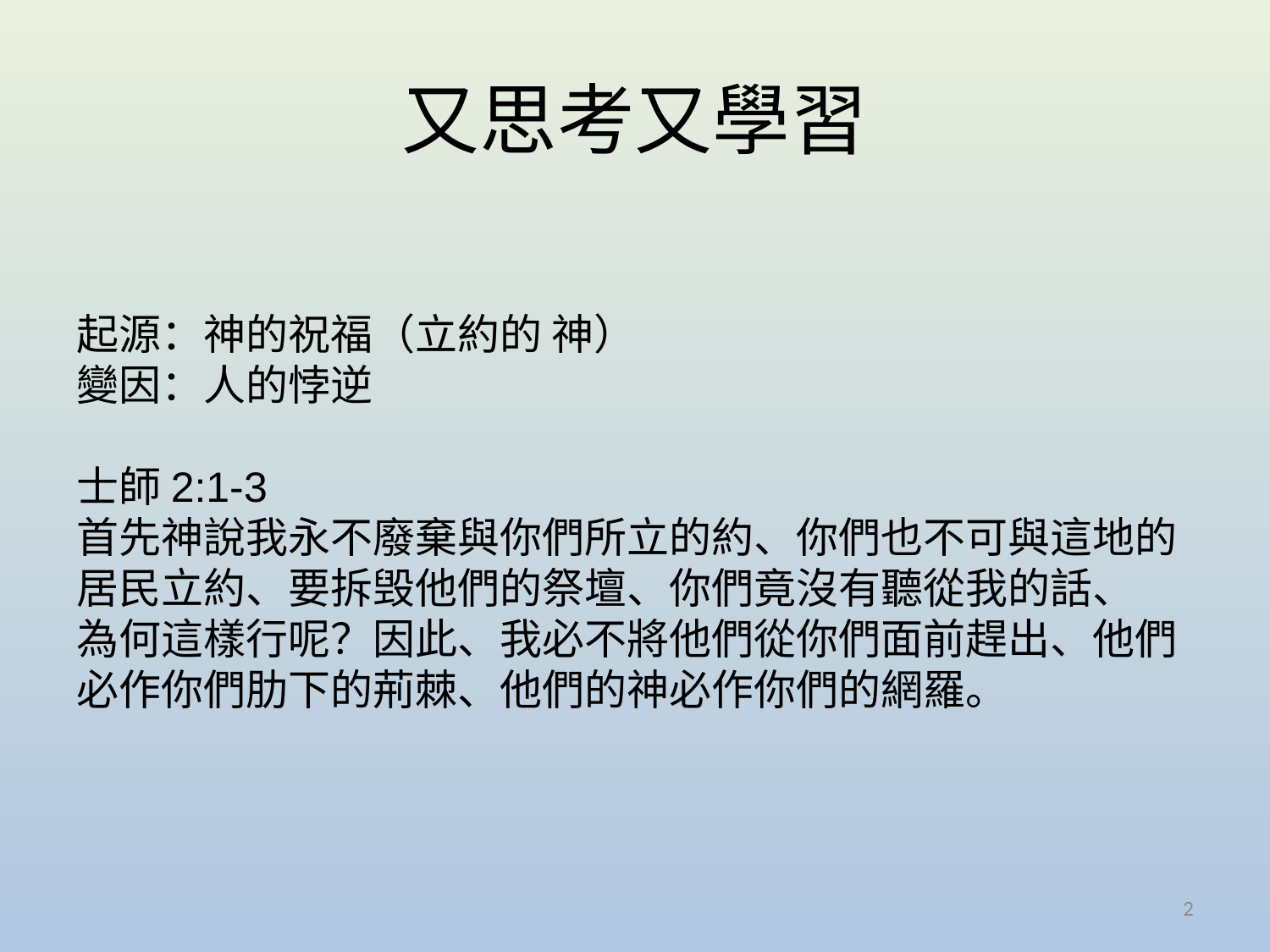

# 又思考又學習
起源：神的祝福（立約的 神）
變因：人的悖逆
士師2:1-3
首先神說我永不廢棄與你們所立的約、你們也不可與這地的
居民立約、要拆毁他們的祭壇、你們竟沒有聽從我的話、
為何這樣行呢？因此、我必不將他們從你們面前趕出、他們
必作你們肋下的荊棘、他們的神必作你們的網羅。
2